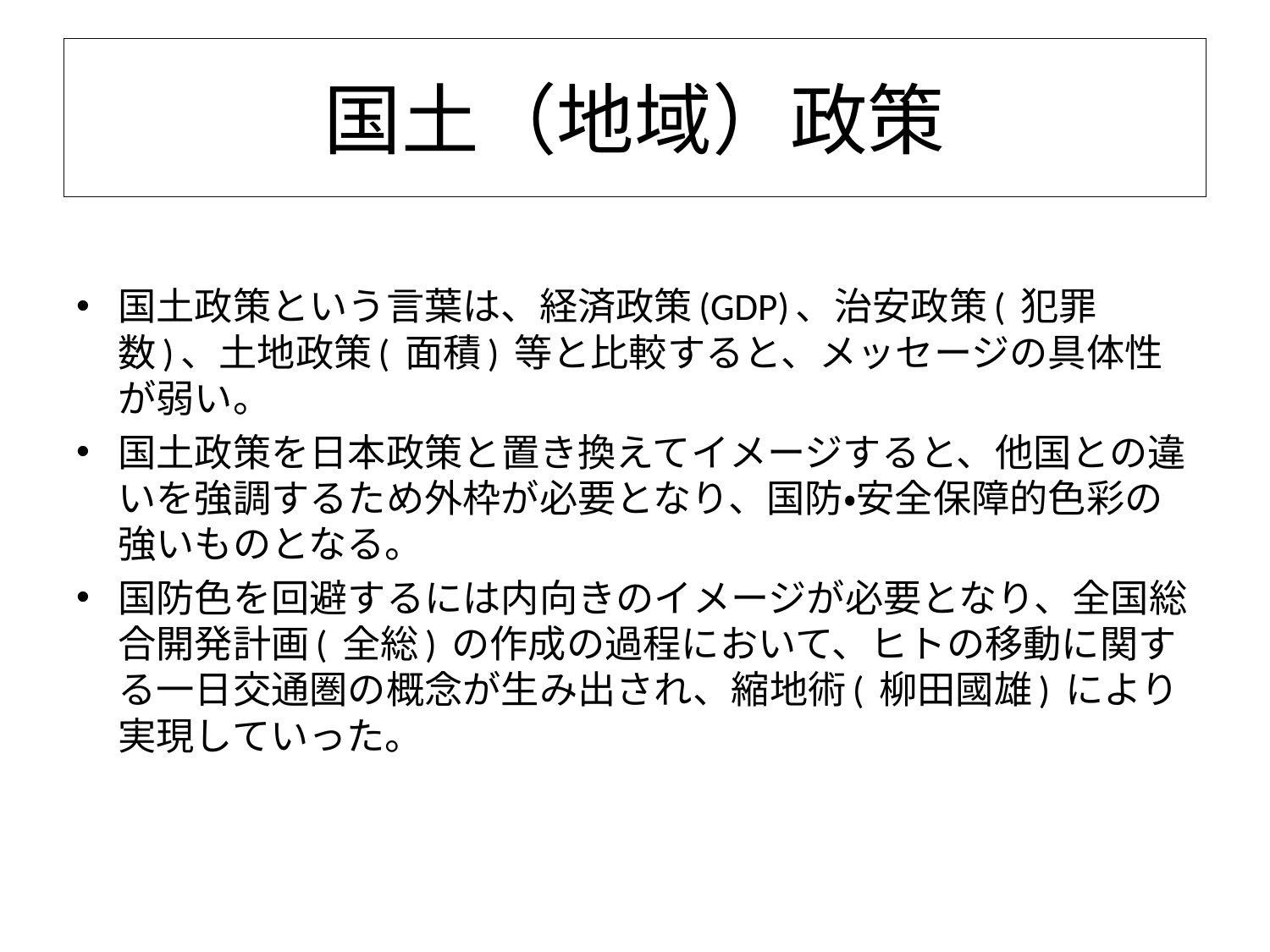

# 国土（地域）政策

国土政策という言葉は、経済政策(GDP)、治安政策( 犯罪数)、土地政策( 面積) 等と比較すると、メッセージの具体性が弱い。
国土政策を日本政策と置き換えてイメージすると、他国との違いを強調するため外枠が必要となり、国防・安全保障的色彩の強いものとなる。
国防色を回避するには内向きのイメージが必要となり、全国総合開発計画( 全総) の作成の過程において、ヒトの移動に関する一日交通圏の概念が生み出され、縮地術( 柳田國雄) により実現していった。